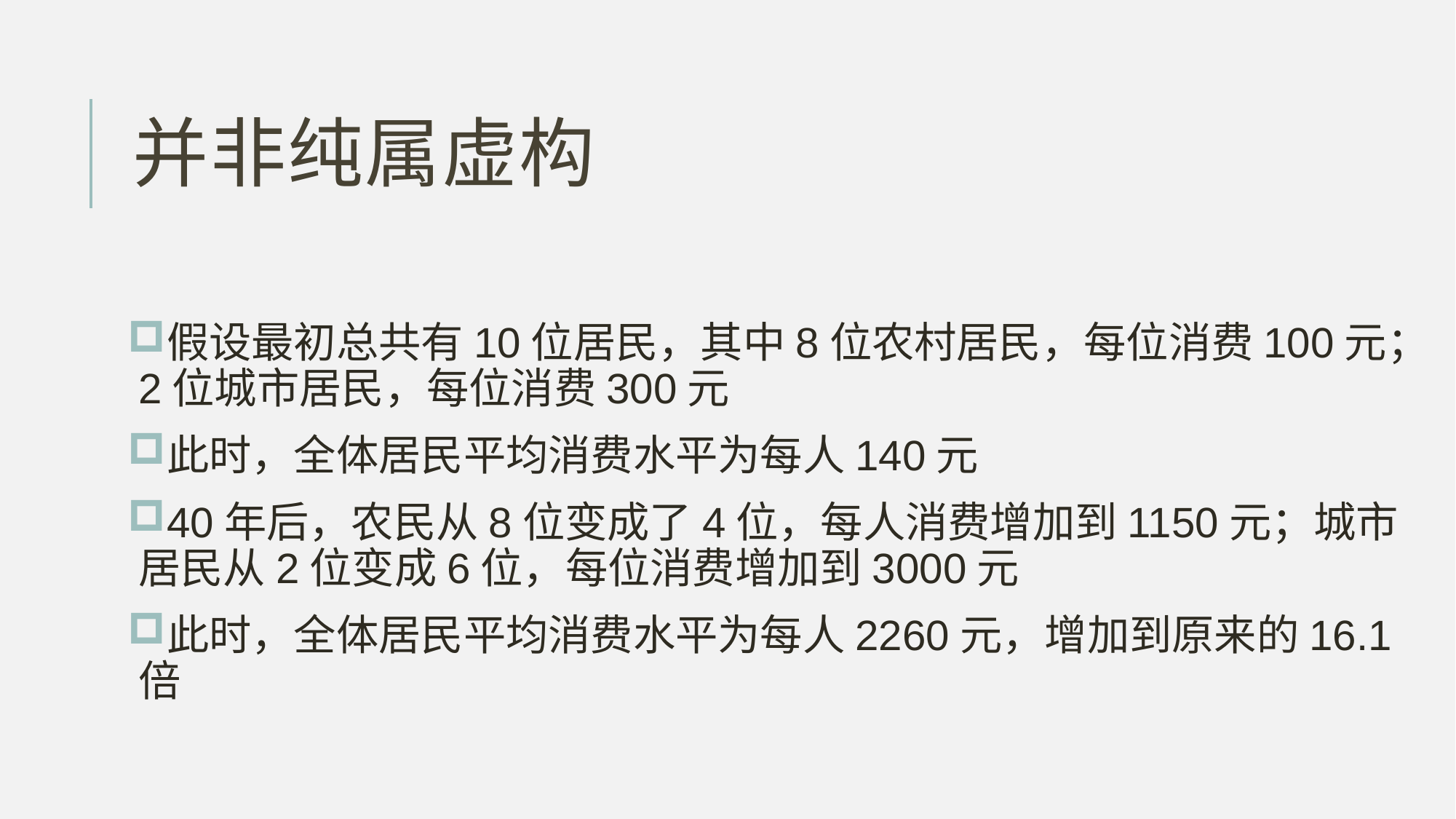

# 并非纯属虚构
假设最初总共有10位居民，其中8位农村居民，每位消费100元；2位城市居民，每位消费300元
此时，全体居民平均消费水平为每人140元
40年后，农民从8位变成了4位，每人消费增加到1150元；城市居民从2位变成6位，每位消费增加到3000元
此时，全体居民平均消费水平为每人2260元，增加到原来的16.1倍